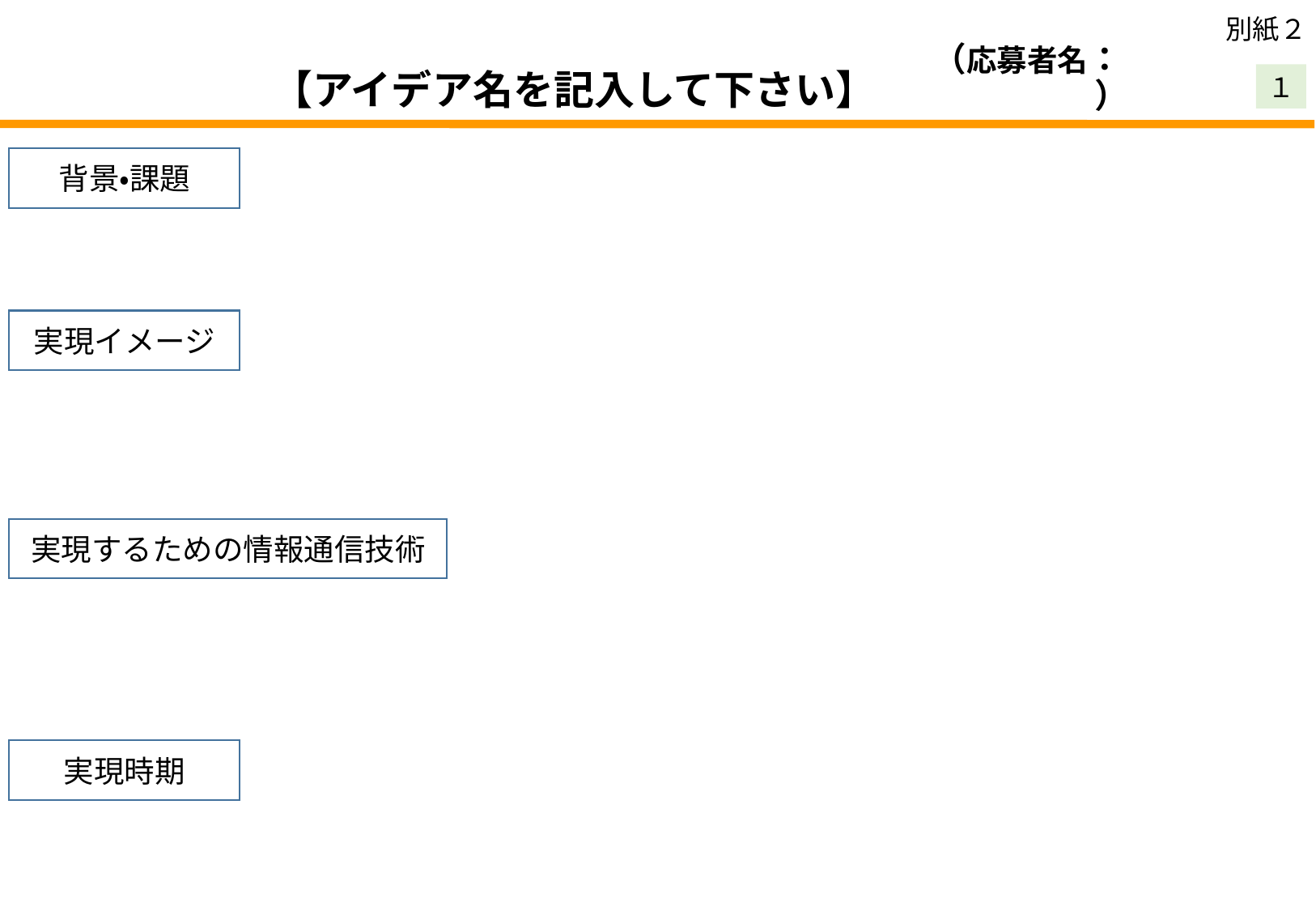

別紙２
# 【アイデア名を記入して下さい】
１
（応募者名：　　　　　）
背景・課題
実現イメージ
実現するための情報通信技術
実現時期